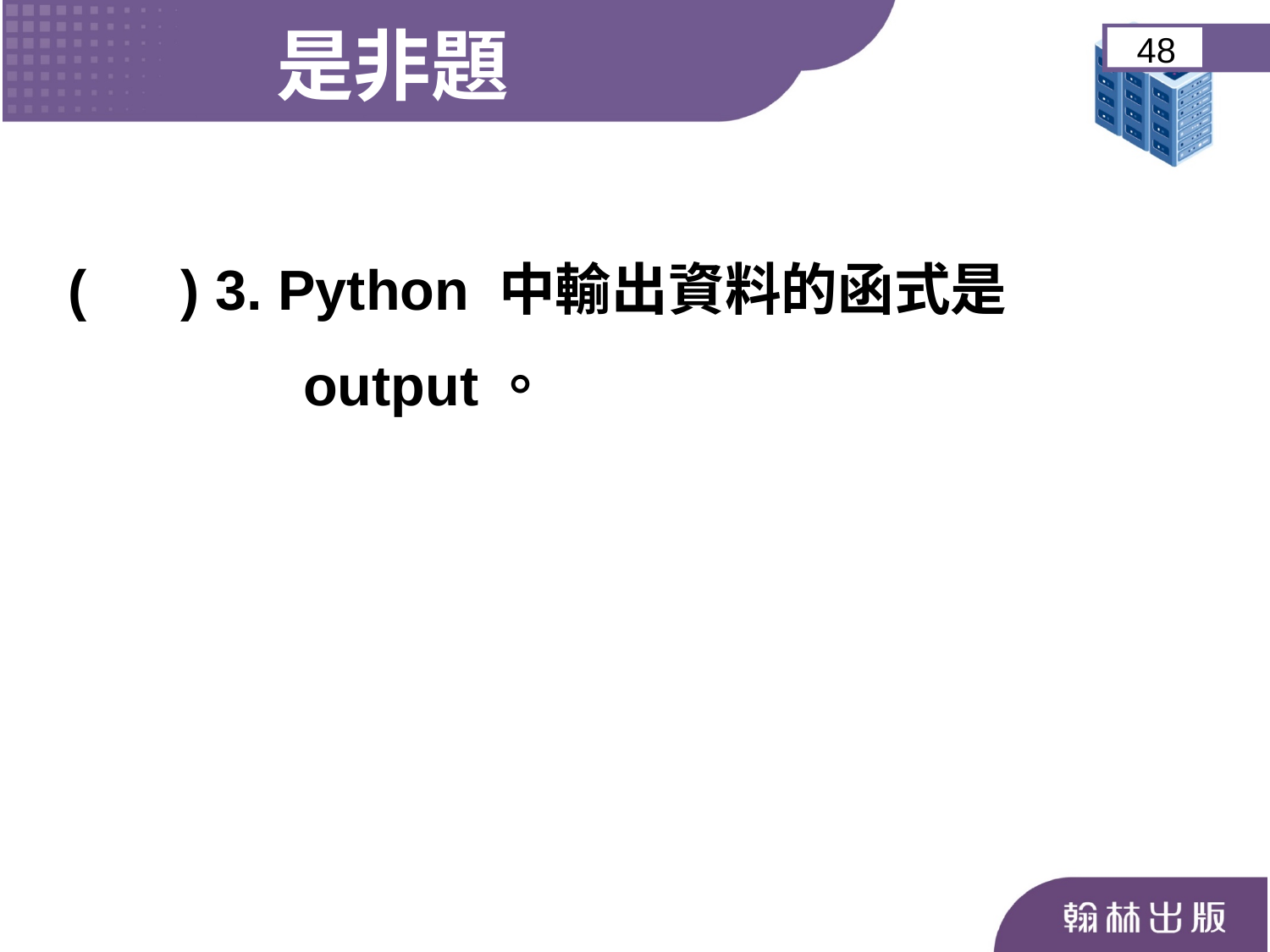

是非題
48
(      ) 3. Python 中輸出資料的函式是
               output。